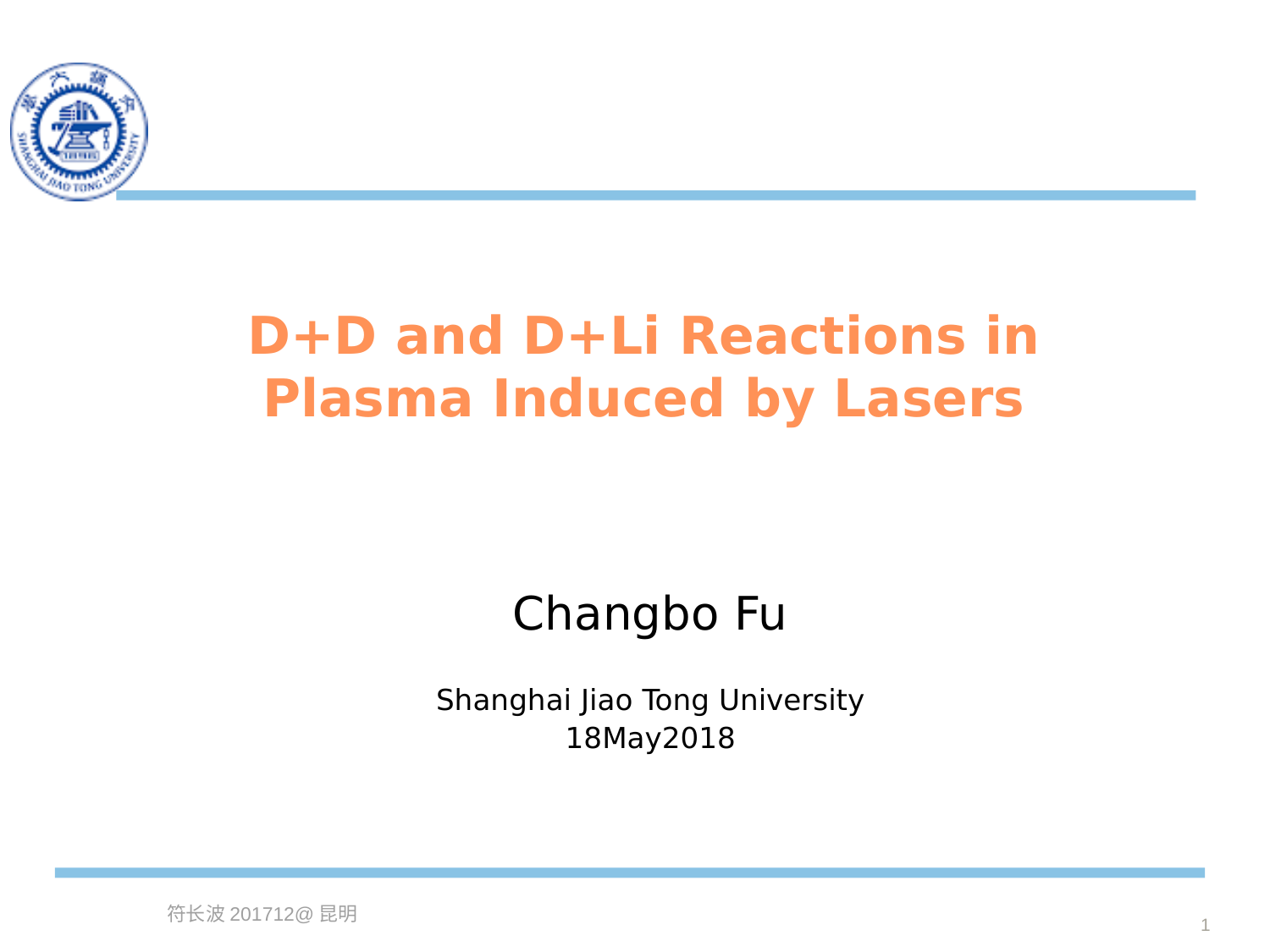

# D+D and D+Li Reactions in Plasma Induced by Lasers
Changbo Fu

Shanghai Jiao Tong University
18May2018
1
符长波201712@昆明